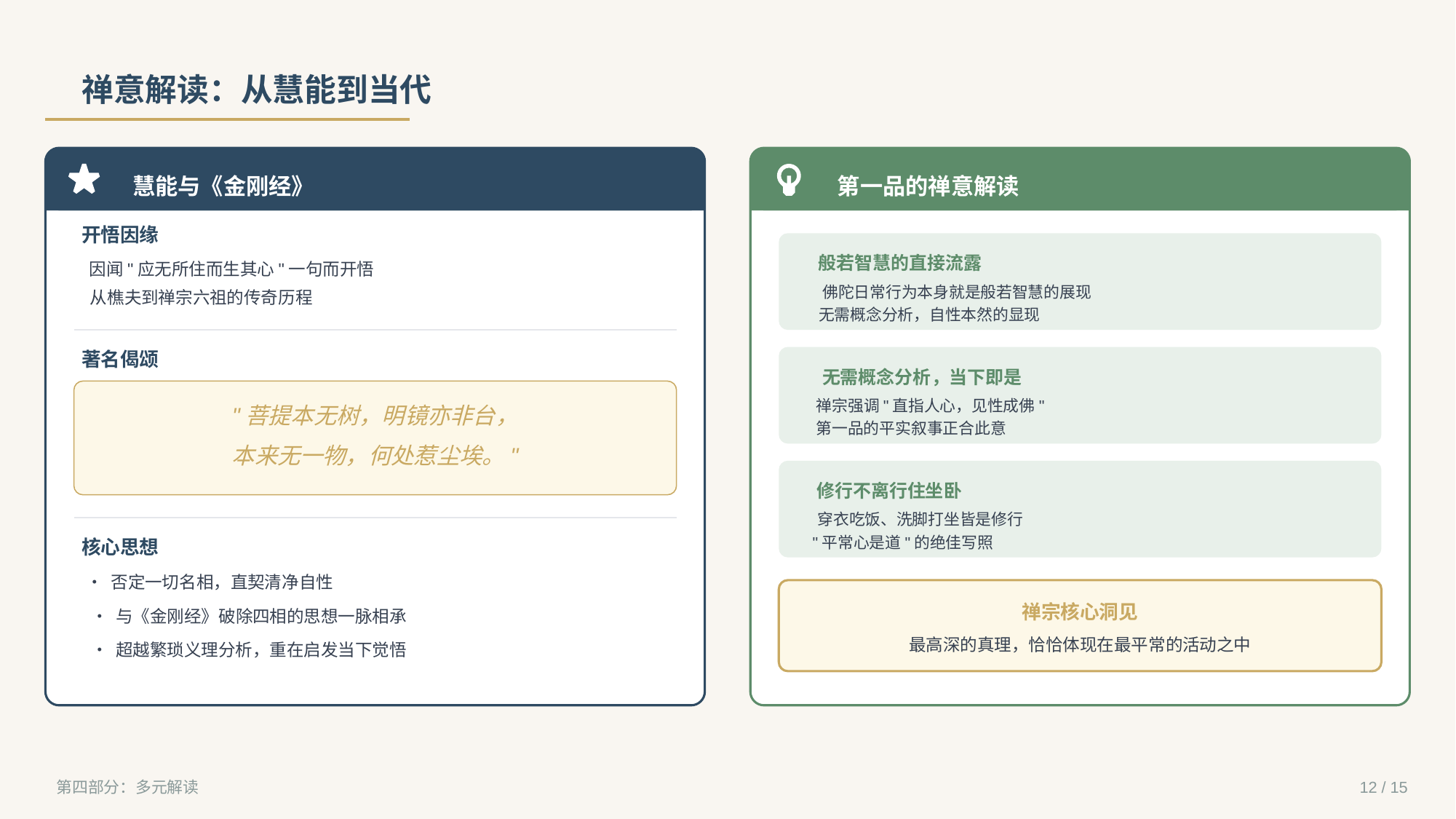

禅意解读：从慧能到当代

慧能与《金刚经》

开悟因缘
因闻"应无所住而生其心"一句而开悟
从樵夫到禅宗六祖的传奇历程

著名偈颂

"菩提本无树，明镜亦非台，
本来无一物，何处惹尘埃。"

核心思想
• 否定一切名相，直契清净自性
• 与《金刚经》破除四相的思想一脉相承
• 超越繁琐义理分析，重在启发当下觉悟

第一品的禅意解读

般若智慧的直接流露
佛陀日常行为本身就是般若智慧的展现
无需概念分析，自性本然的显现

无需概念分析，当下即是
禅宗强调"直指人心，见性成佛"
第一品的平实叙事正合此意

修行不离行住坐卧
穿衣吃饭、洗脚打坐皆是修行
"平常心是道"的绝佳写照

禅宗核心洞见
最高深的真理，恰恰体现在最平常的活动之中
第四部分：多元解读
12 / 15